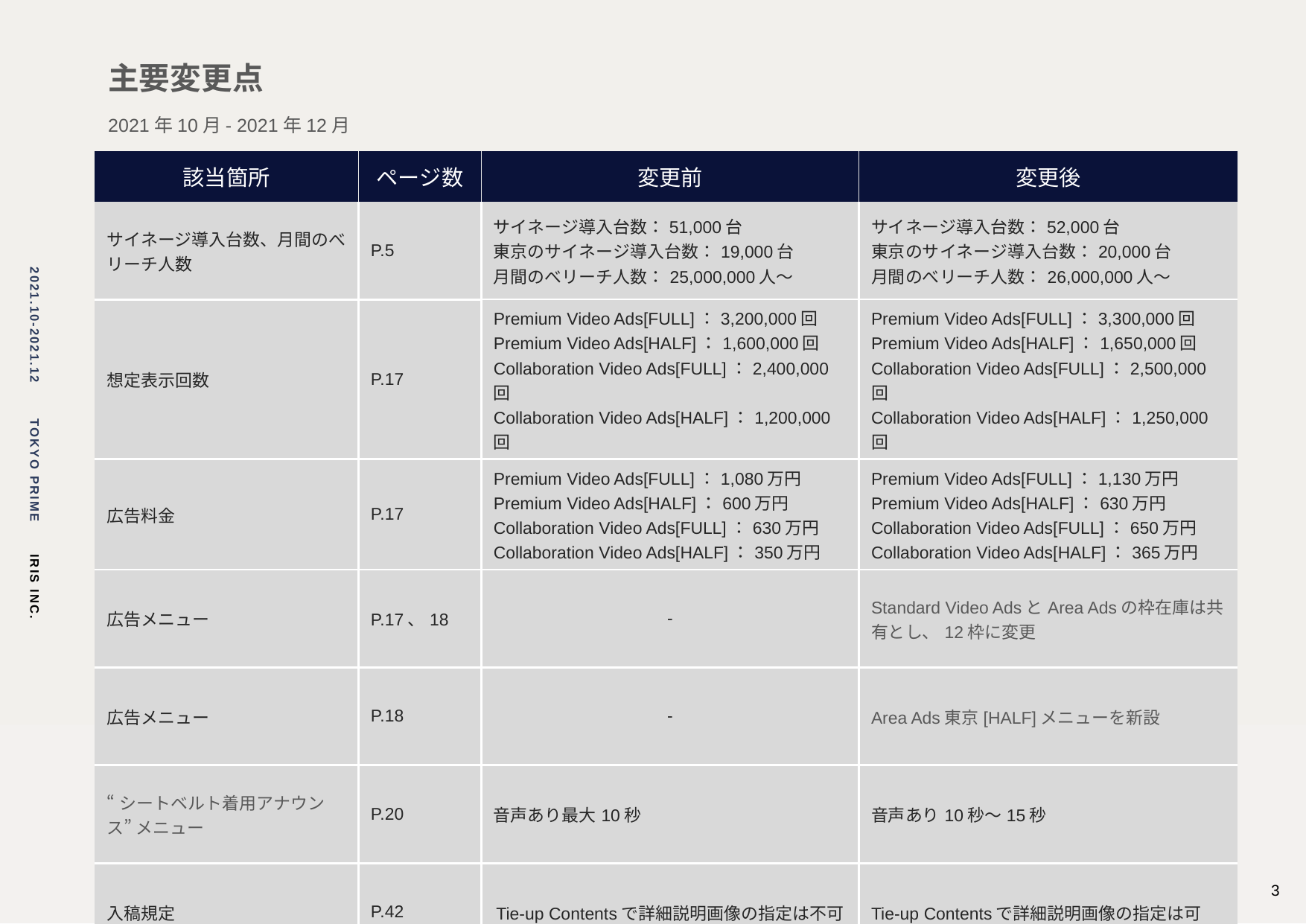

主要変更点
2021年10月- 2021年12月
| 該当箇所 | ページ数 | 変更前 | 変更後 |
| --- | --- | --- | --- |
| サイネージ導入台数、月間のべリーチ人数 | P.5 | サイネージ導入台数：51,000台 東京のサイネージ導入台数：19,000台 月間のべリーチ人数：25,000,000人〜 | サイネージ導入台数：52,000台 東京のサイネージ導入台数：20,000台 月間のべリーチ人数：26,000,000人〜 |
| 想定表示回数 | P.17 | Premium Video Ads[FULL]：3,200,000回 Premium Video Ads[HALF]：1,600,000回 Collaboration Video Ads[FULL]：2,400,000回 Collaboration Video Ads[HALF]：1,200,000回 | Premium Video Ads[FULL]：3,300,000回 Premium Video Ads[HALF]：1,650,000回 Collaboration Video Ads[FULL]：2,500,000回 Collaboration Video Ads[HALF]：1,250,000回 |
| 広告料金 | P.17 | Premium Video Ads[FULL]：1,080万円 Premium Video Ads[HALF]：600万円 Collaboration Video Ads[FULL]：630万円 Collaboration Video Ads[HALF]：350万円 | Premium Video Ads[FULL]：1,130万円 Premium Video Ads[HALF]：630万円 Collaboration Video Ads[FULL]：650万円 Collaboration Video Ads[HALF]：365万円 |
| 広告メニュー | P.17、18 | - | Standard Video AdsとArea Adsの枠在庫は共有とし、12枠に変更 |
| 広告メニュー | P.18 | - | Area Ads東京[HALF]メニューを新設 |
| “シートベルト着用アナウンス” メニュー | P.20 | 音声あり最大10秒 | 音声あり10秒〜15秒 |
| 入稿規定 | P.42 | Tie-up Contentsで詳細説明画像の指定は不可 | Tie-up Contentsで詳細説明画像の指定は可 |